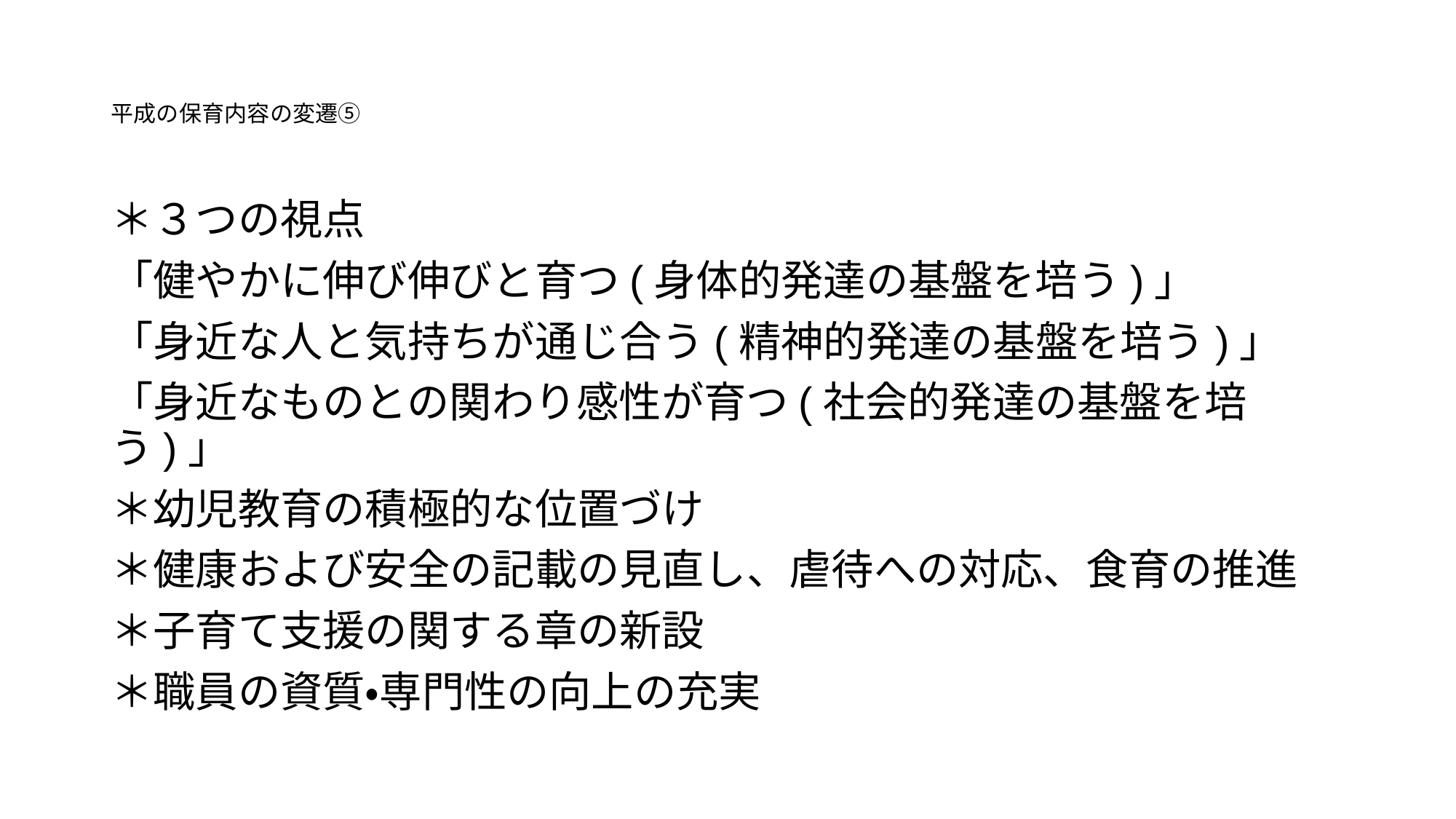

# 平成の保育内容の変遷⑤
＊３つの視点
「健やかに伸び伸びと育つ(身体的発達の基盤を培う)」
「身近な人と気持ちが通じ合う(精神的発達の基盤を培う)」
「身近なものとの関わり感性が育つ(社会的発達の基盤を培う)」
＊幼児教育の積極的な位置づけ
＊健康および安全の記載の見直し、虐待への対応、食育の推進
＊子育て支援の関する章の新設
＊職員の資質・専門性の向上の充実